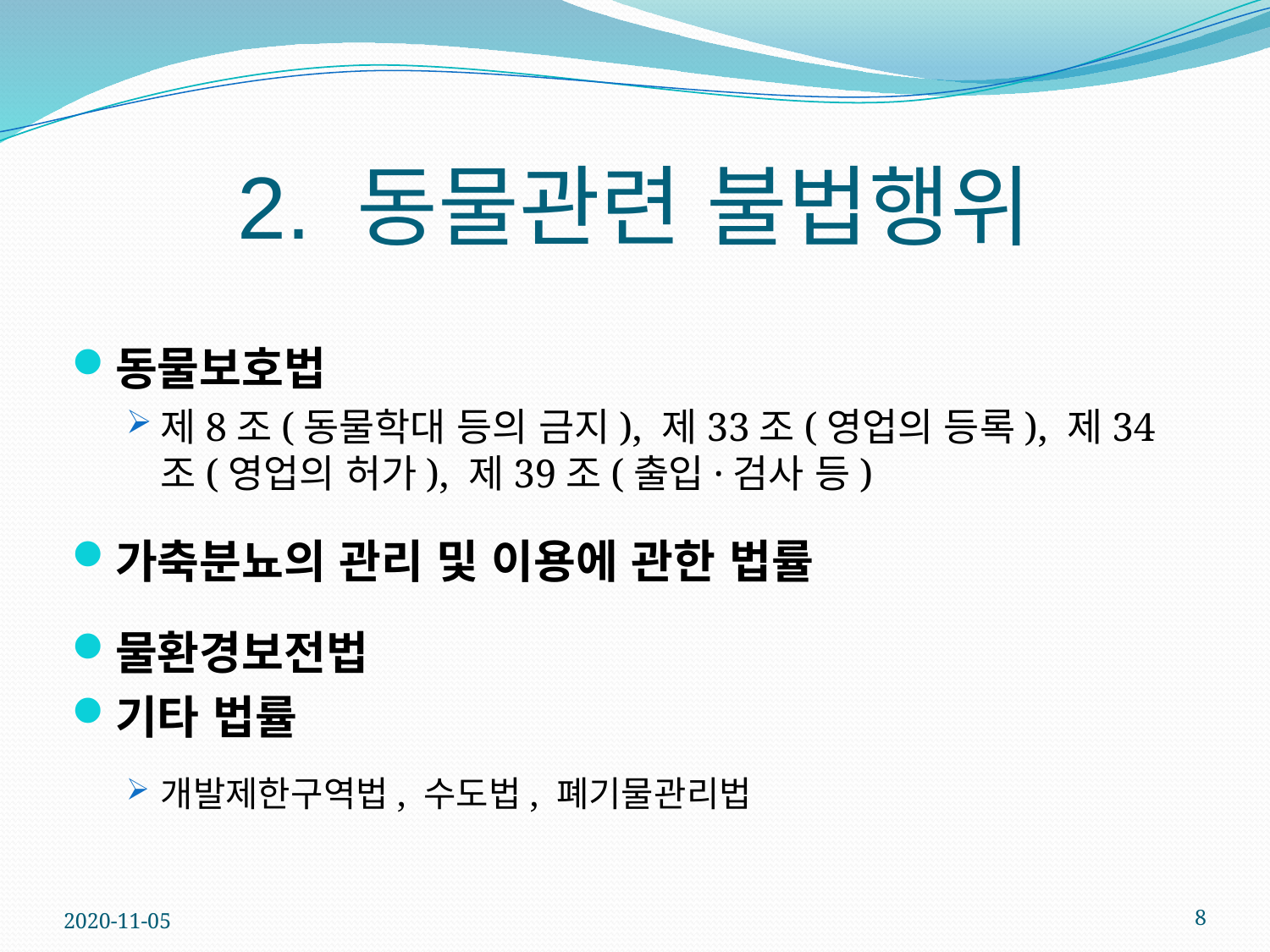

# 2. 동물관련 불법행위
동물보호법
제8조(동물학대 등의 금지), 제33조(영업의 등록), 제34조(영업의 허가), 제39조(출입·검사 등)
가축분뇨의 관리 및 이용에 관한 법률
물환경보전법
기타 법률
개발제한구역법, 수도법, 폐기물관리법

2020-11-05
8